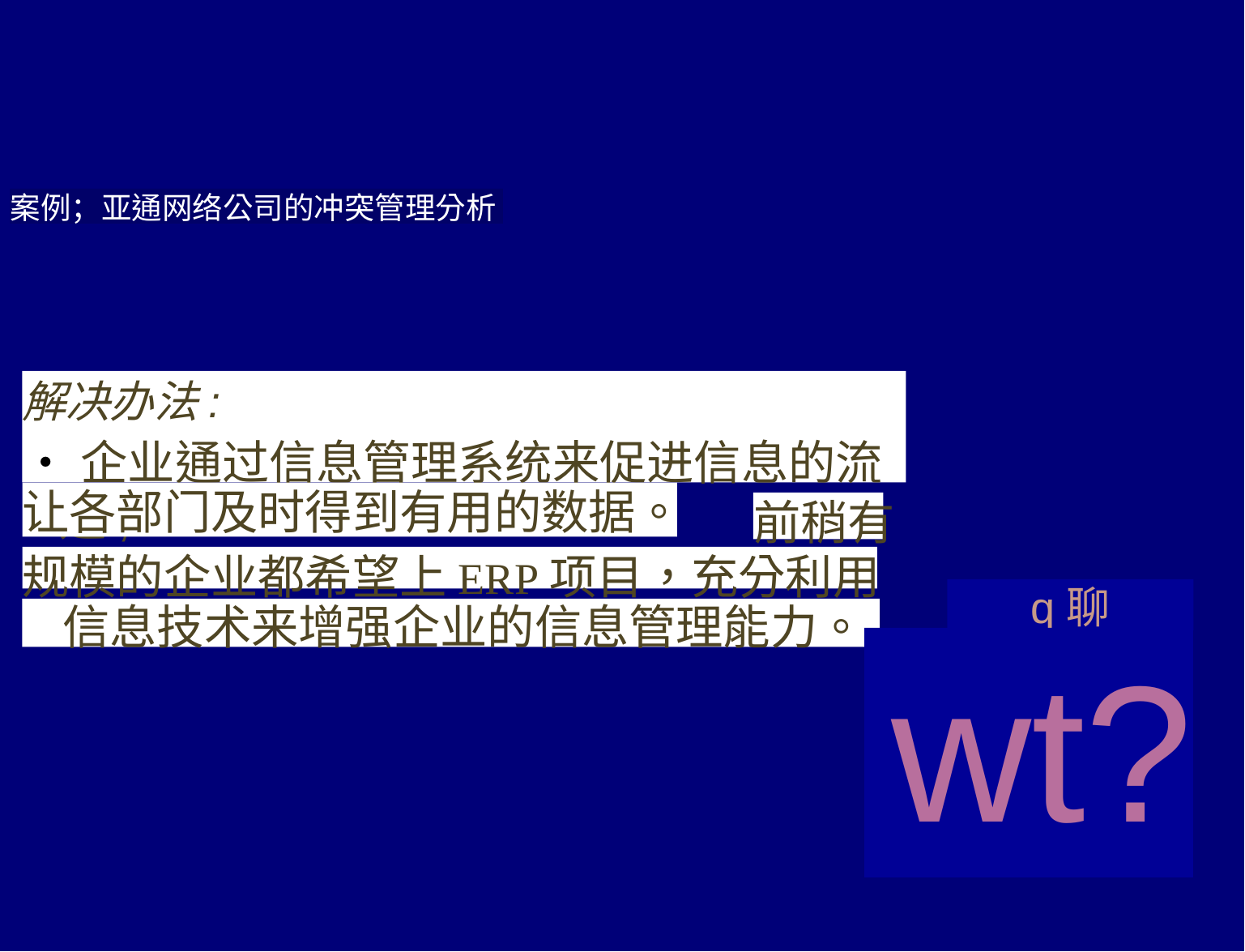

案例；亚通网络公司的冲突管理分析
解决办法:
•企业通过信息管理系统来促进信息的流通,
让各部门及时得到有用的数据。
前稍有
规模的企业都希望上ERP项目，充分利用
q聊
信息技术来增强企业的信息管理能力。
wt?